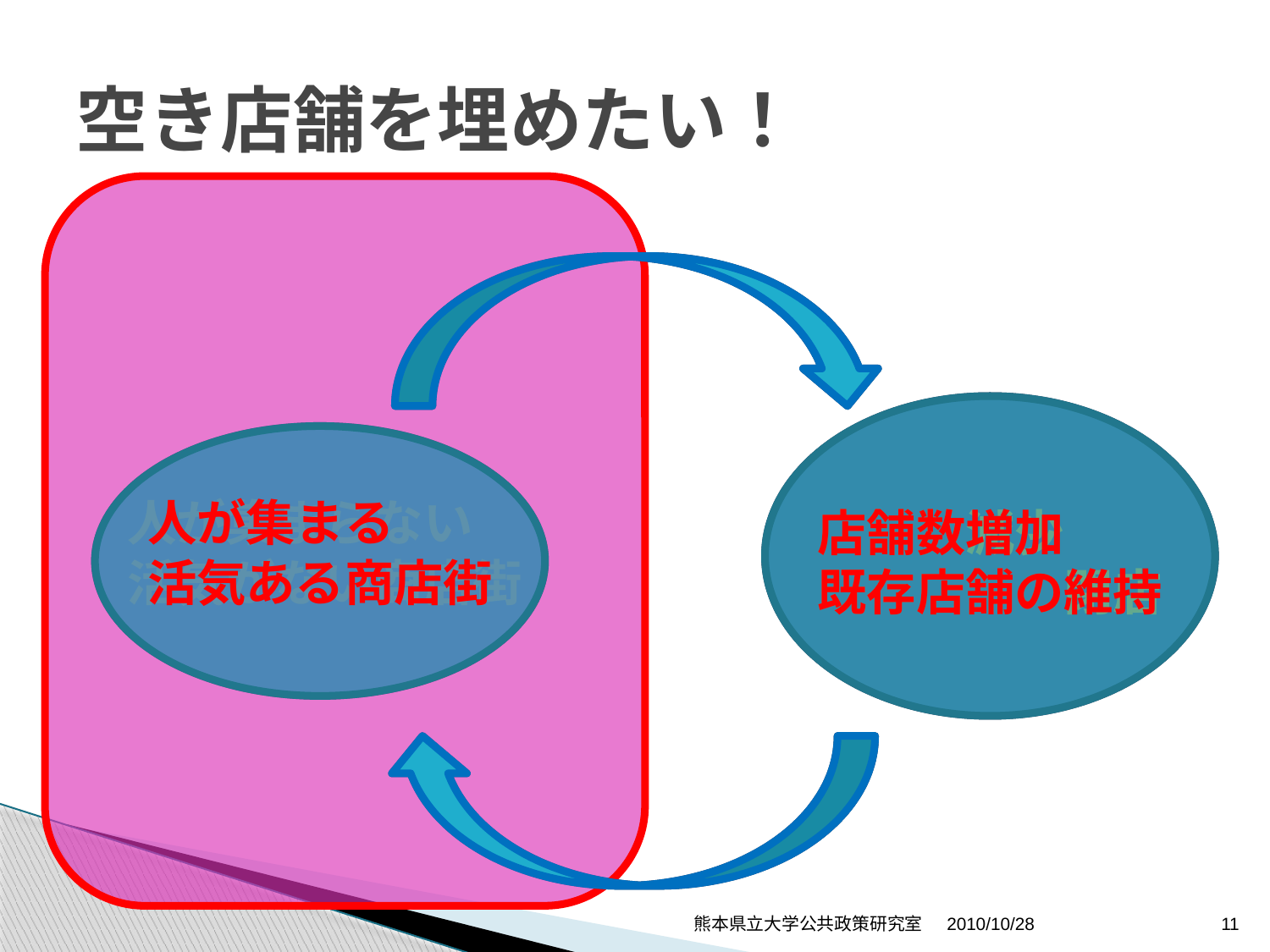

# 空き店舗を埋めたい！

店舗数減少
既存店舗の閉店

店舗数増加
既存店舗の維持

人が集まらない
活気がない商店街

人が集まる
活気ある商店街

熊本県立大学公共政策研究室
2010/10/28
11